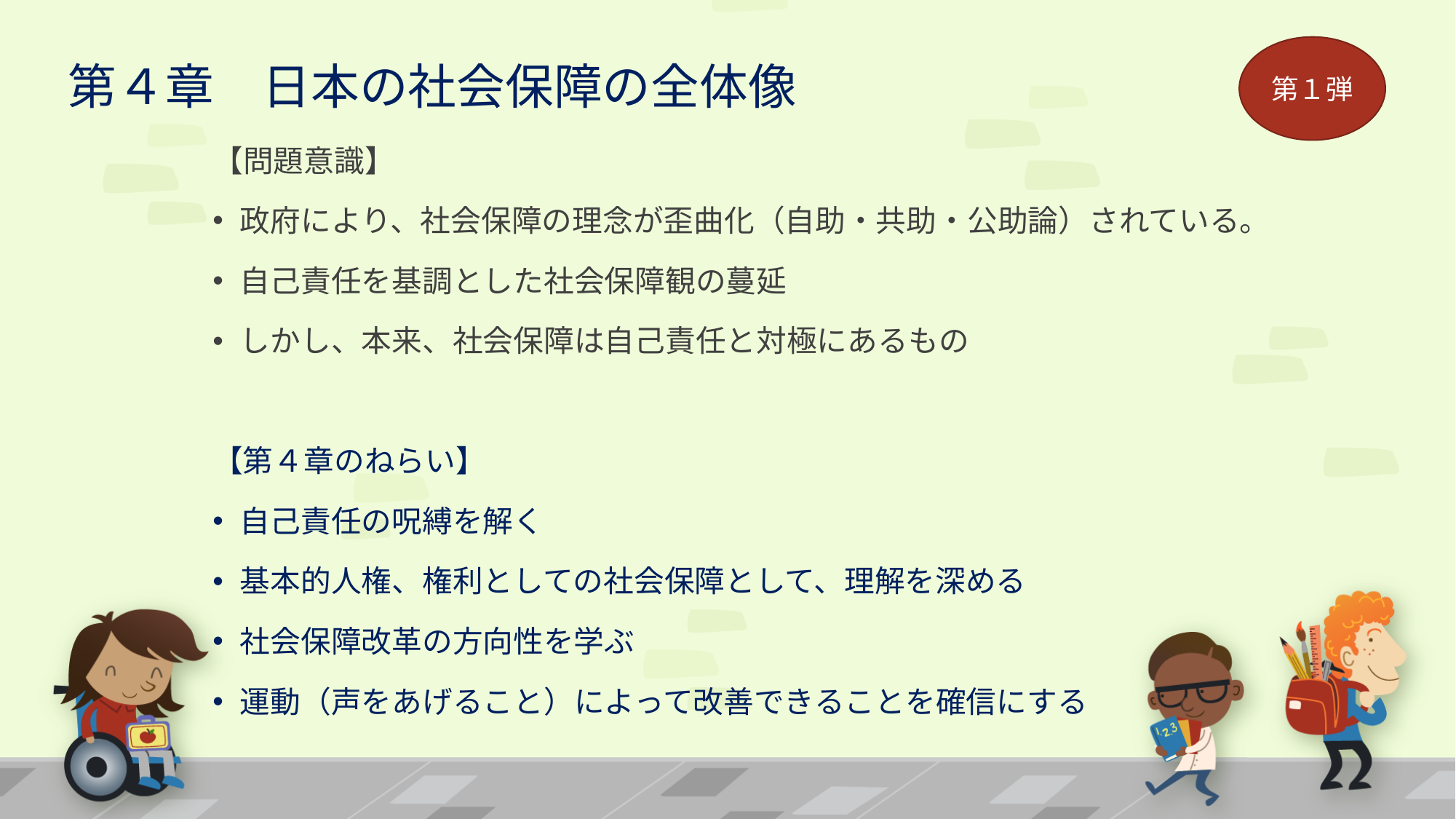

# 第４章　日本の社会保障の全体像
第１弾
【問題意識】
政府により、社会保障の理念が歪曲化（自助・共助・公助論）されている。
自己責任を基調とした社会保障観の蔓延
しかし、本来、社会保障は自己責任と対極にあるもの

【第４章のねらい】
自己責任の呪縛を解く
基本的人権、権利としての社会保障として、理解を深める
社会保障改革の方向性を学ぶ
運動（声をあげること）によって改善できることを確信にする